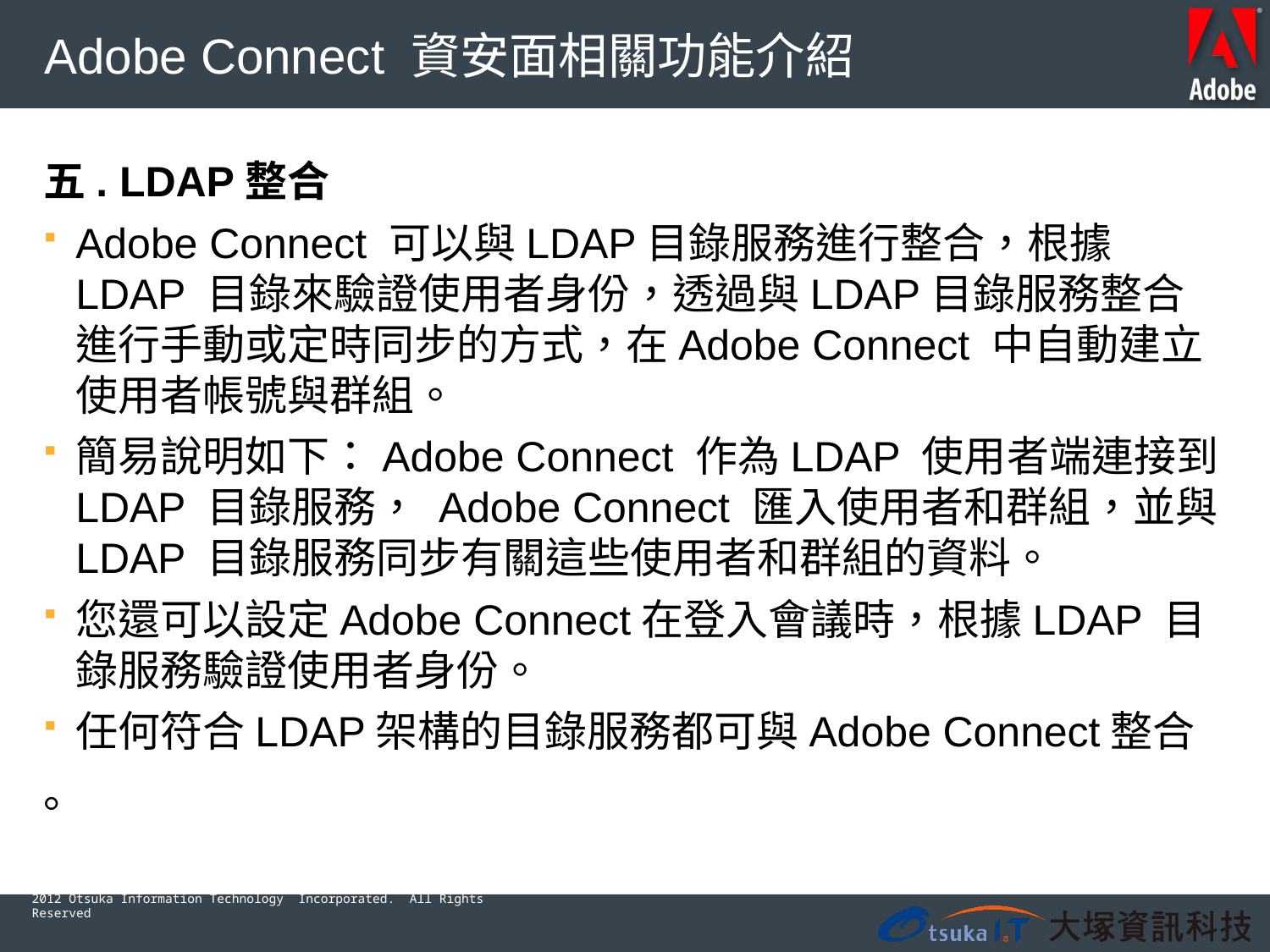

# Adobe Connect 資安面相關功能介紹
五. LDAP整合
Adobe Connect 可以與LDAP目錄服務進行整合，根據LDAP 目錄來驗證使用者身份，透過與LDAP目錄服務整合進行手動或定時同步的方式，在Adobe Connect 中自動建立使用者帳號與群組。
簡易說明如下：Adobe Connect 作為LDAP 使用者端連接到LDAP 目錄服務， Adobe Connect 匯入使用者和群組，並與LDAP 目錄服務同步有關這些使用者和群組的資料。
您還可以設定Adobe Connect在登入會議時，根據LDAP 目錄服務驗證使用者身份。
任何符合LDAP架構的目錄服務都可與Adobe Connect整合
。